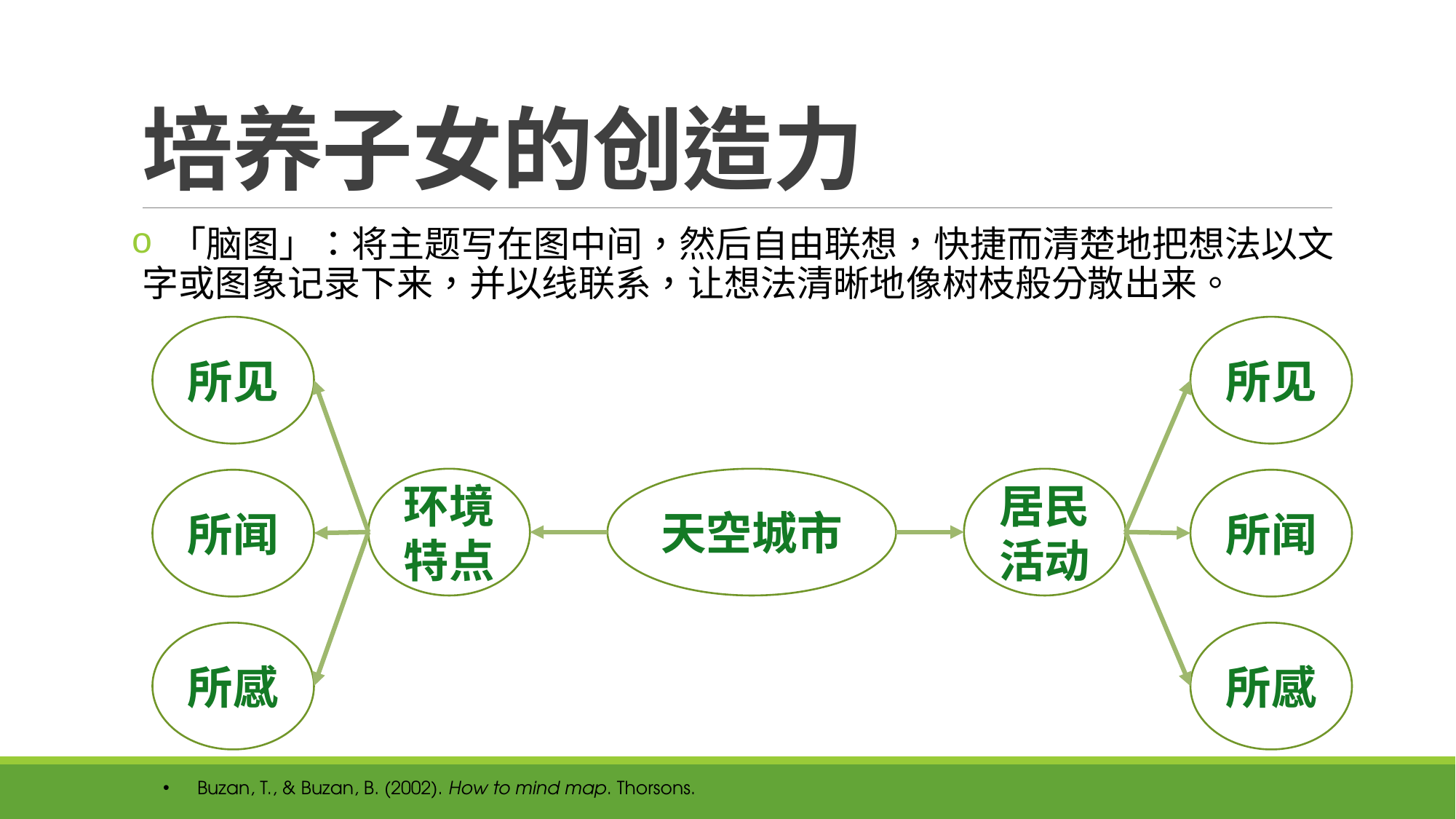

# 培养子女的创造力
 「脑图」：将主题写在图中间，然后自由联想，快捷而清楚地把想法以文字或图象记录下来，并以线联系，让想法清晰地像树枝般分散出来。
所见
所见
环境特点
天空城市
居民活动
所闻
所闻
所感
所感
Buzan, T., & Buzan, B. (2002). How to mind map. Thorsons.